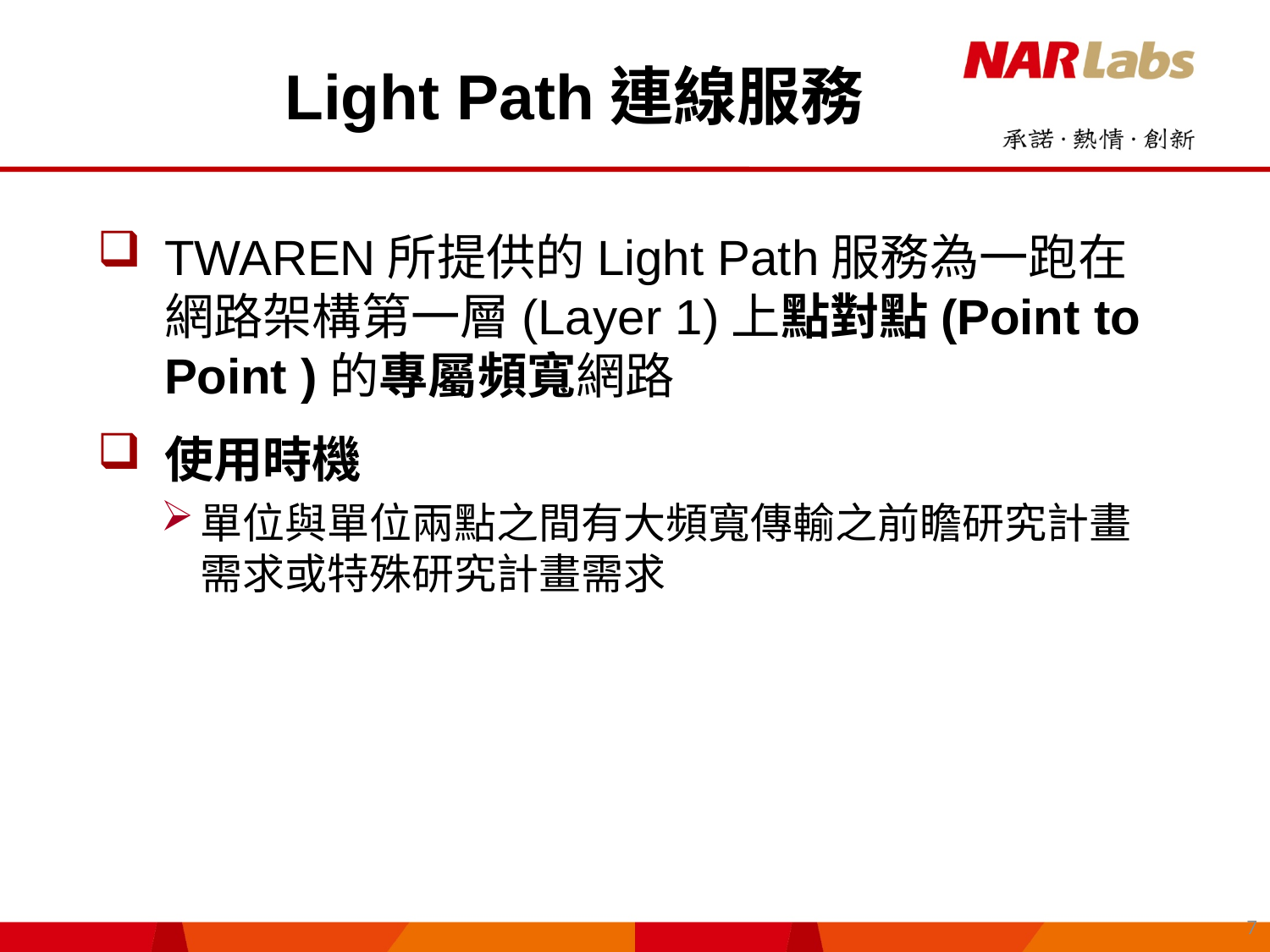

Light Path連線服務

TWAREN所提供的Light Path服務為一跑在網路架構第一層(Layer 1)上點對點(Point to Point )的專屬頻寬網路
使用時機
單位與單位兩點之間有大頻寬傳輸之前瞻研究計畫需求或特殊研究計畫需求

7